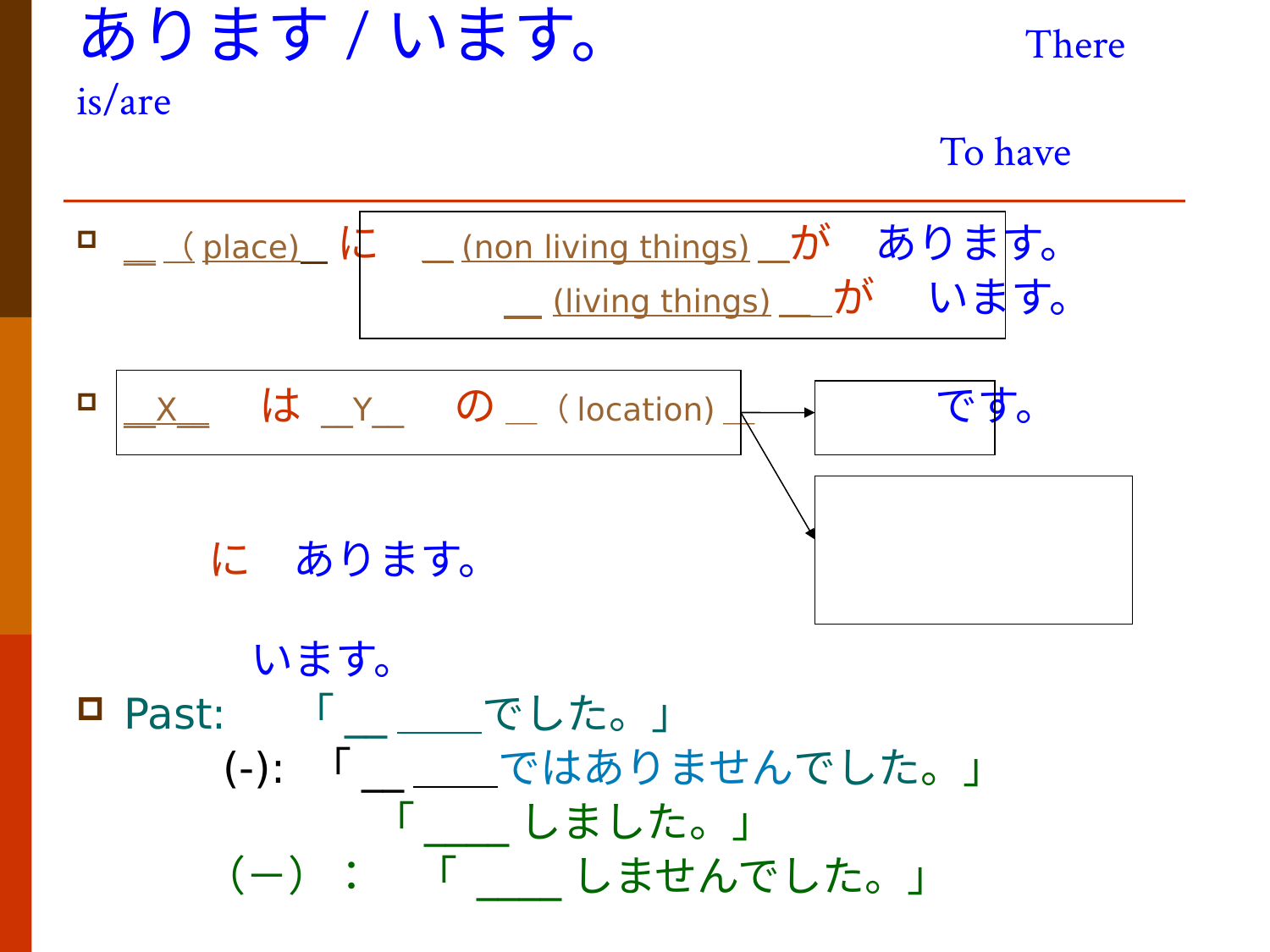

# あります/います。                          There is/are To have

__（place)  に　＿(non living things)＿が　あります。
    　　　　　　　　　　　　    (living things)＿   が　 います。

__X__　は __Y__　の ＿（location)＿   　　　　　です。

　　　　　　　　　　　　　　　　　　　　　　　　　　　　に　あります。
　　　　　　　　　　　　　　　　　　　　　　         　　　　　います。
Past: 　「__＿＿でした。」
　　 　(-): 「__＿＿ではありませんでした。」
　　　　　　　「____しました。」
　　　（－）：　「 ____しませんでした。」

Quantities:  たくさん、すこし、ひとり、ひとつ、いっさつ、、、